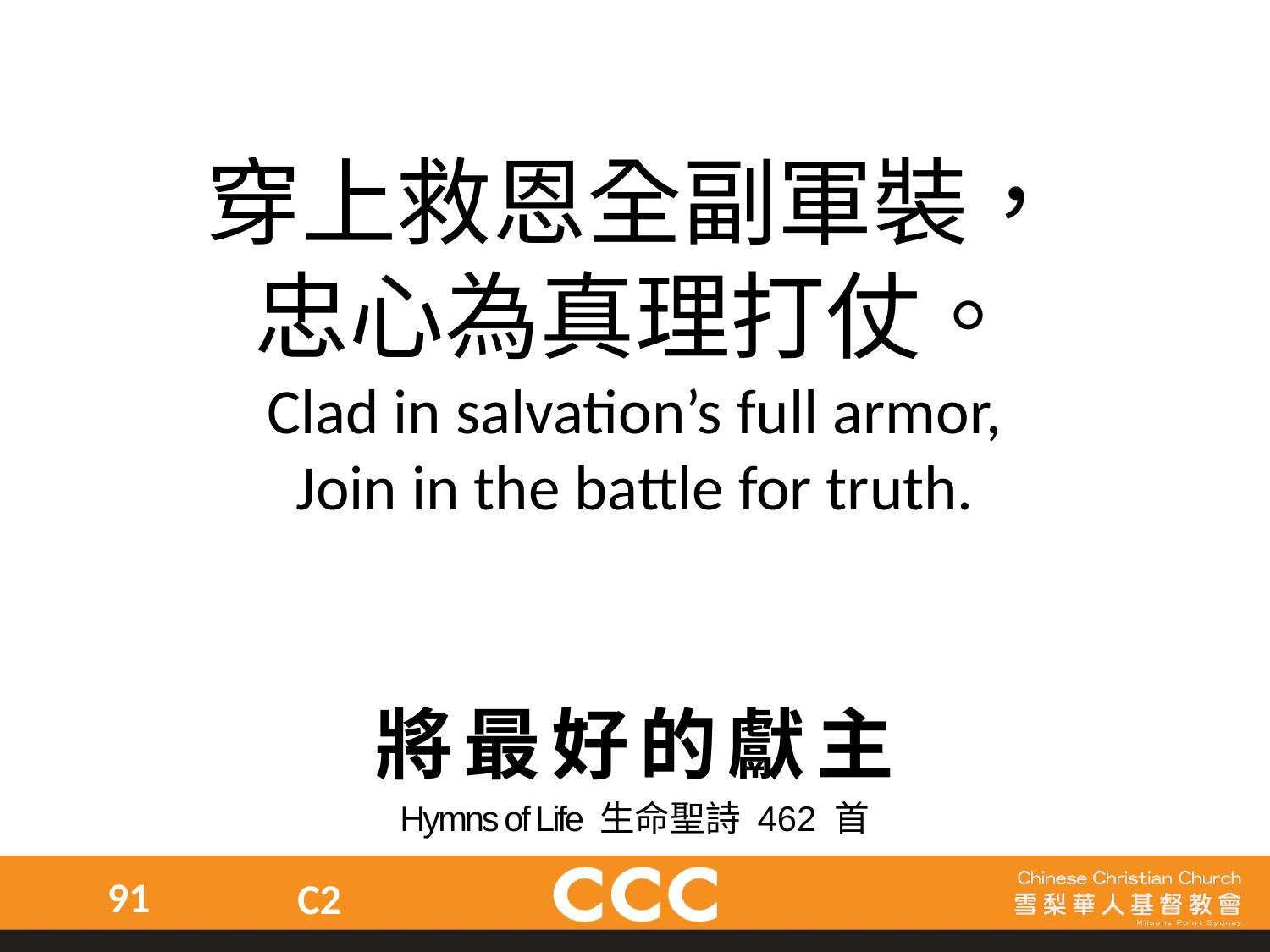

穿上救恩全副軍裝，
忠心為真理打仗。
Clad in salvation’s full armor,
Join in the battle for truth.
將最好的獻主
Hymns of Life 生命聖詩 462 首
91
C2